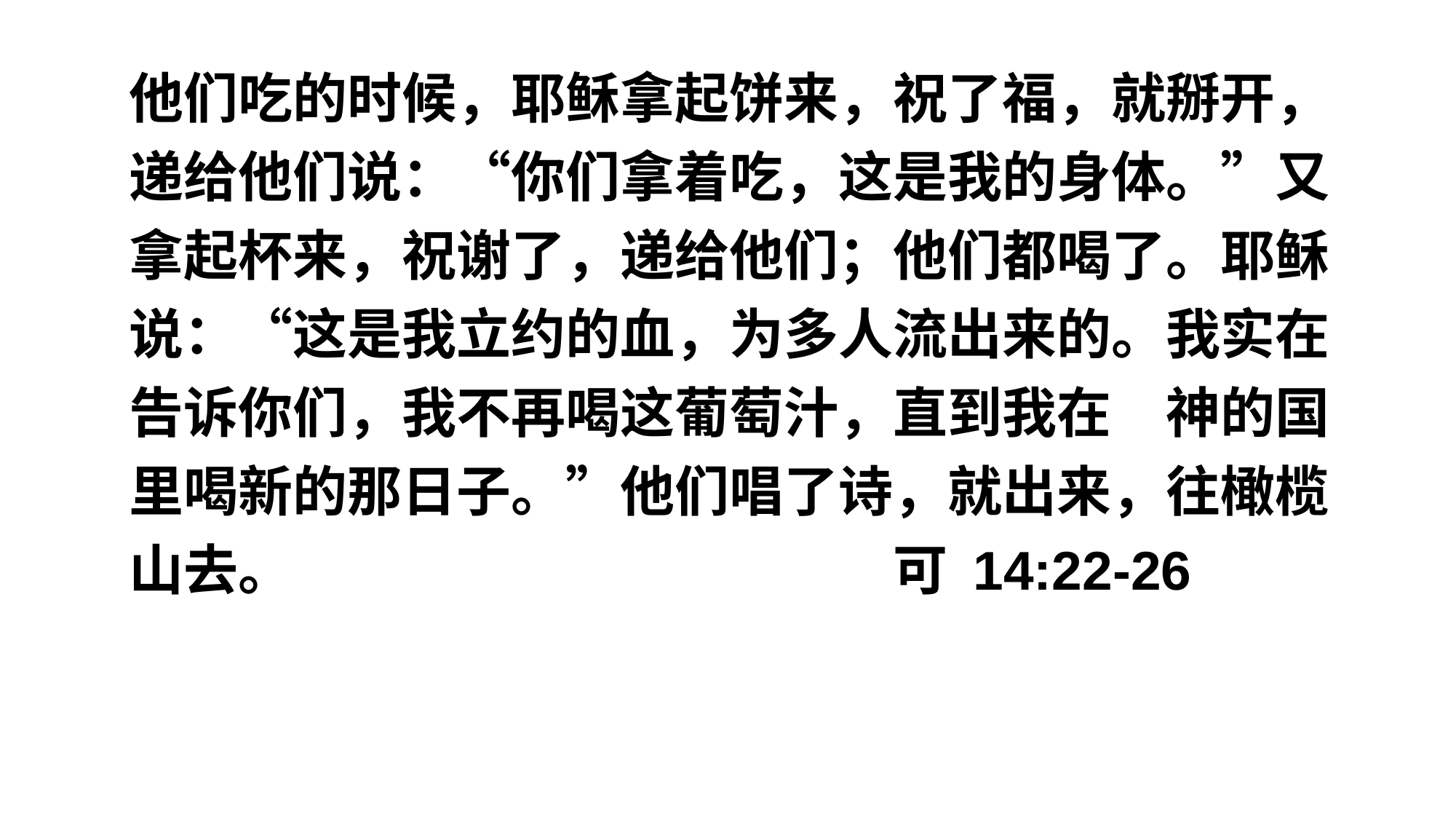

他们吃的时候，耶稣拿起饼来，祝了福，就掰开，递给他们说：“你们拿着吃，这是我的身体。”又拿起杯来，祝谢了，递给他们；他们都喝了。耶稣说：“这是我立约的血，为多人流出来的。我实在告诉你们，我不再喝这葡萄汁，直到我在　神的国里喝新的那日子。”他们唱了诗，就出来，往橄榄山去。						可 14:22-26